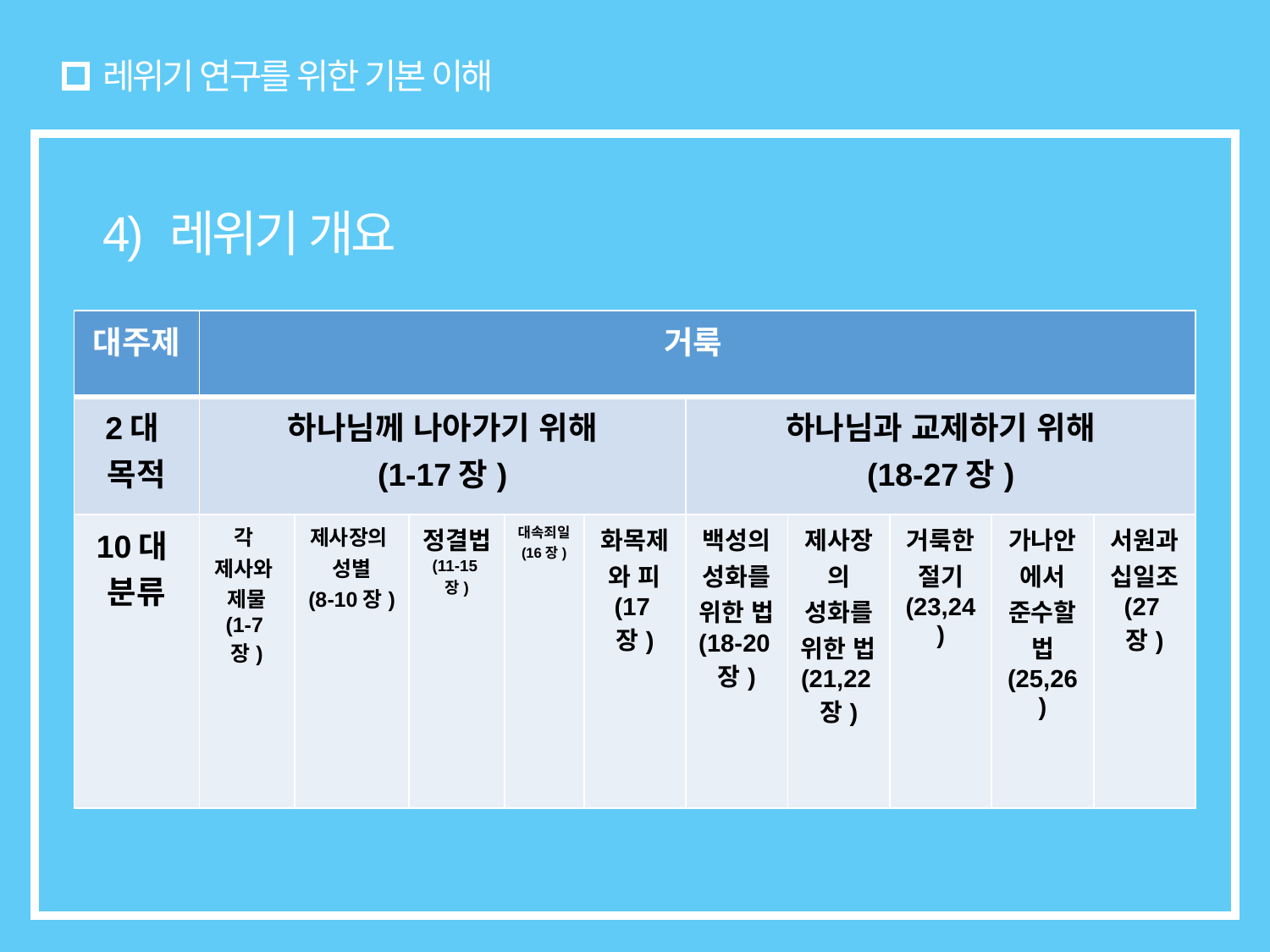

# 레위기 연구를 위한 기본 이해

4) 레위기 개요
| 대주제 | 거룩 |  |  |  |  |  |  |  |  |  |
| --- | --- | --- | --- | --- | --- | --- | --- | --- | --- | --- |
| 2대 목적 | 하나님께 나아가기 위해 (1-17장) |  |  |  |  | 하나님과 교제하기 위해 (18-27장) |  |  |  |  |
| 10대 분류 | 각 제사와 제물 (1-7장) | 제사장의 성별 (8-10장) | 정결법 (11-15장) | 대속죄일 (16장) | 화목제와 피 (17장) | 백성의 성화를 위한 법 (18-20장) | 제사장의 성화를 위한 법(21,22장) | 거룩한 절기 (23,24) | 가나안에서 준수할 법 (25,26) | 서원과 십일조 (27장) |